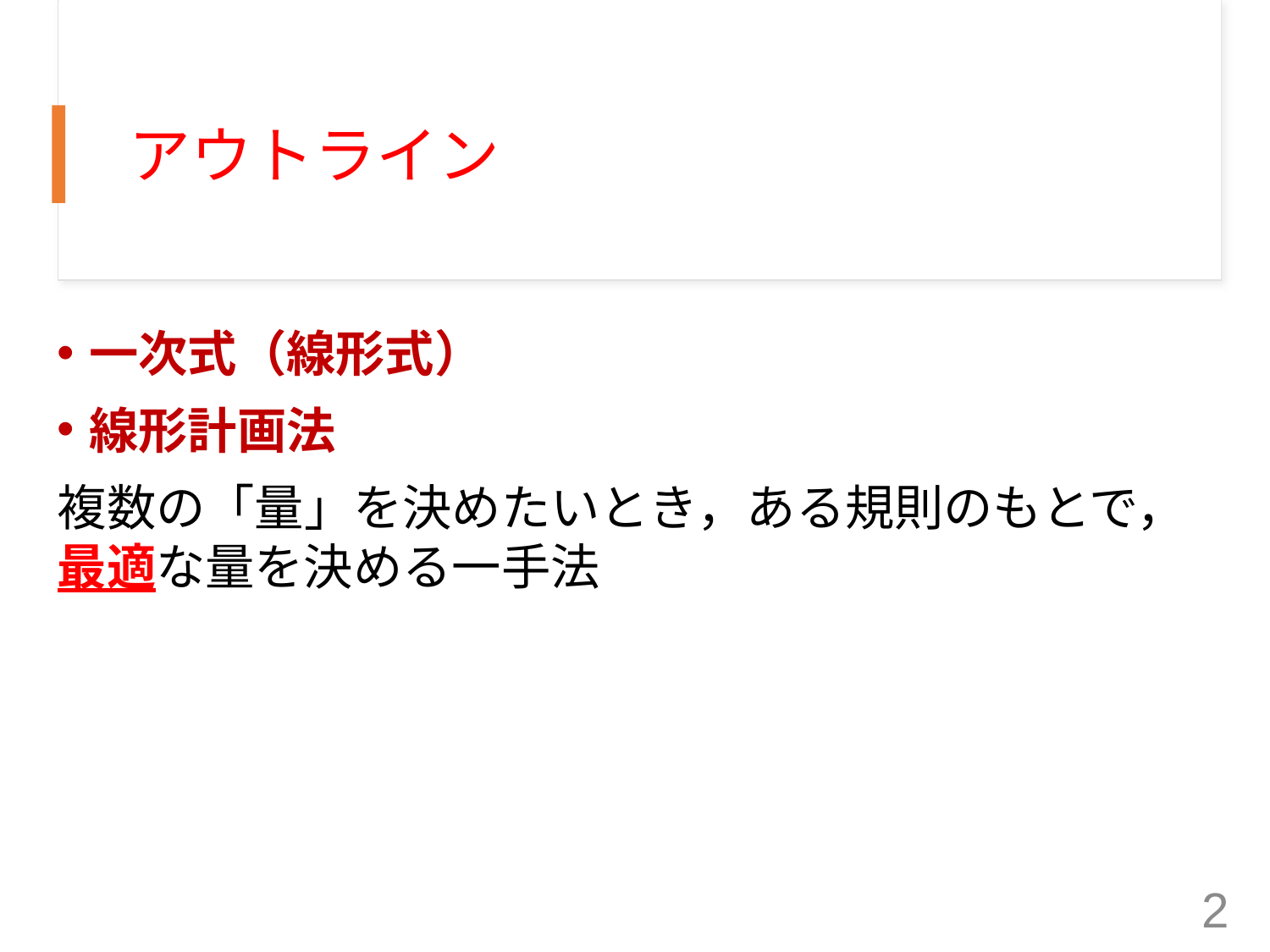

# アウトライン

一次式（線形式）
線形計画法
複数の「量」を決めたいとき，ある規則のもとで，最適な量を決める一手法

2